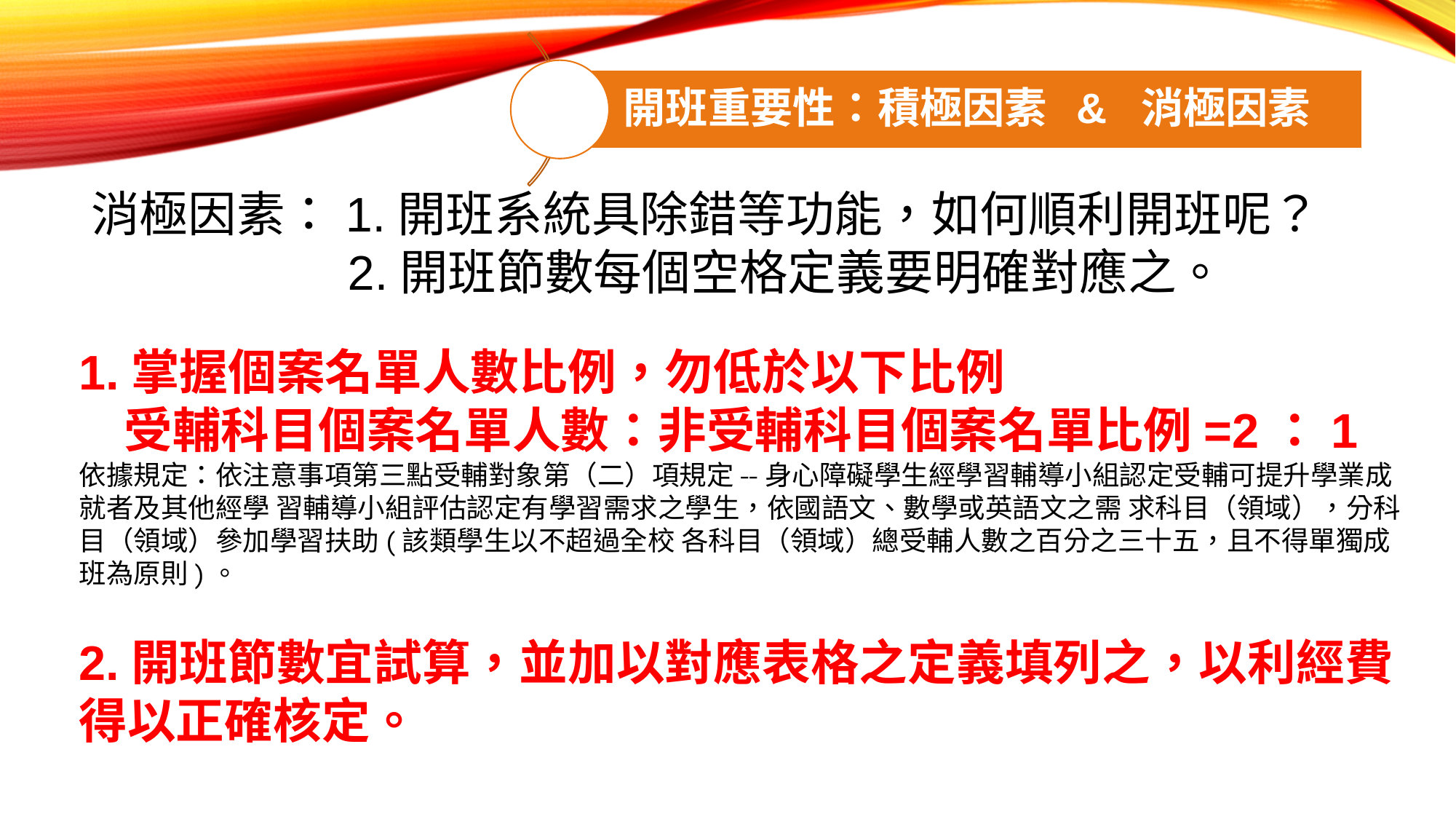

開班重要性：積極因素  &  消極因素
消極因素：1.開班系統具除錯等功能，如何順利開班呢？
            2.開班節數每個空格定義要明確對應之。
1.掌握個案名單人數比例，勿低於以下比例
   受輔科目個案名單人數：非受輔科目個案名單比例=2：1
依據規定：依注意事項第三點受輔對象第（二）項規定--身心障礙學生經學習輔導小組認定受輔可提升學業成就者及其他經學 習輔導小組評估認定有學習需求之學生，依國語文、數學或英語文之需 求科目（領域），分科目（領域）參加學習扶助(該類學生以不超過全校 各科目（領域）總受輔人數之百分之三十五，且不得單獨成班為原則)。
2.開班節數宜試算，並加以對應表格之定義填列之，以利經費得以正確核定。